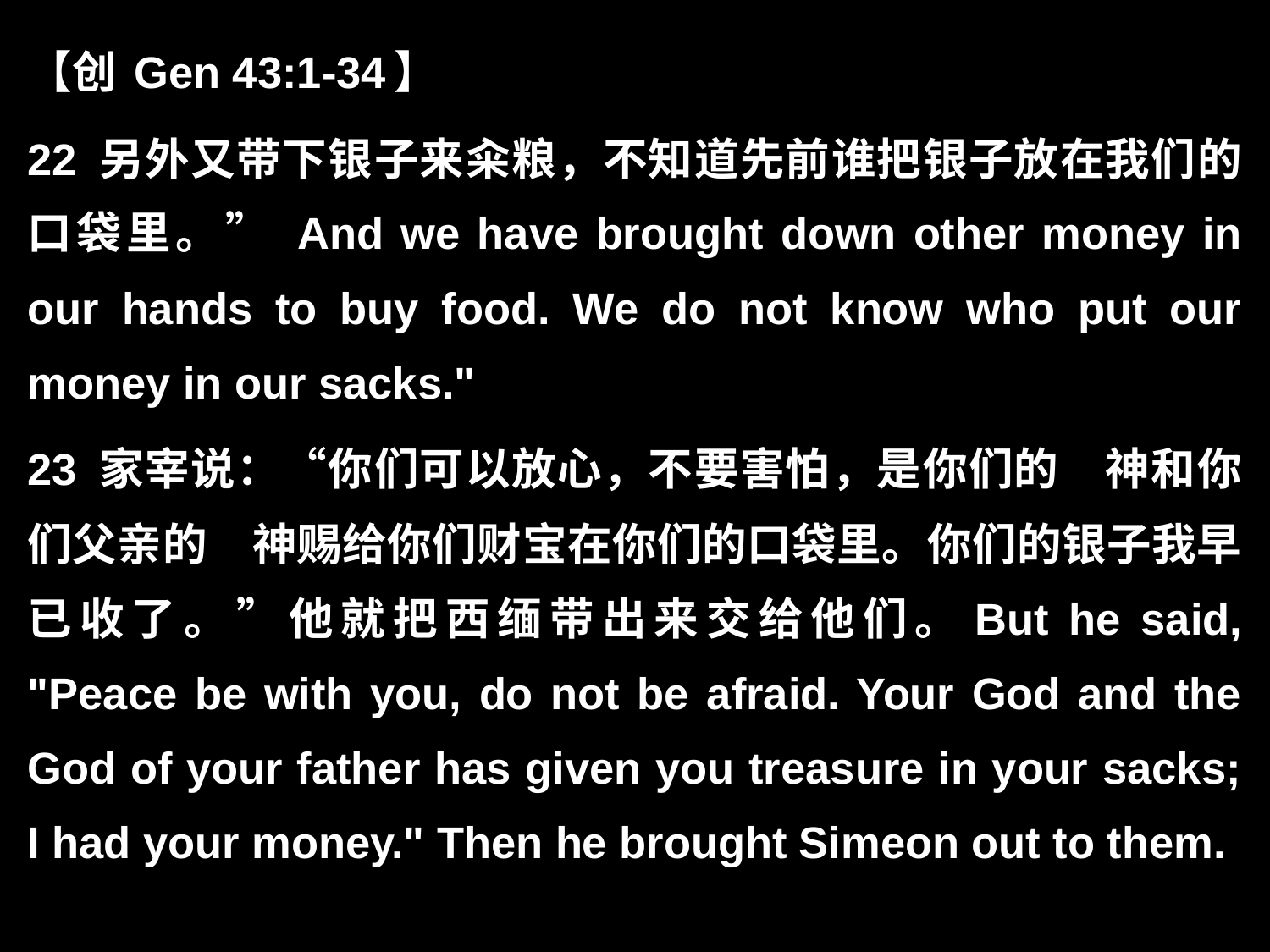

【创 Gen 43:1-34】
22 另外又带下银子来籴粮，不知道先前谁把银子放在我们的口袋里。” And we have brought down other money in our hands to buy food. We do not know who put our money in our sacks."
23 家宰说：“你们可以放心，不要害怕，是你们的　神和你们父亲的　神赐给你们财宝在你们的口袋里。你们的银子我早已收了。”他就把西缅带出来交给他们。But he said, "Peace be with you, do not be afraid. Your God and the God of your father has given you treasure in your sacks; I had your money." Then he brought Simeon out to them.